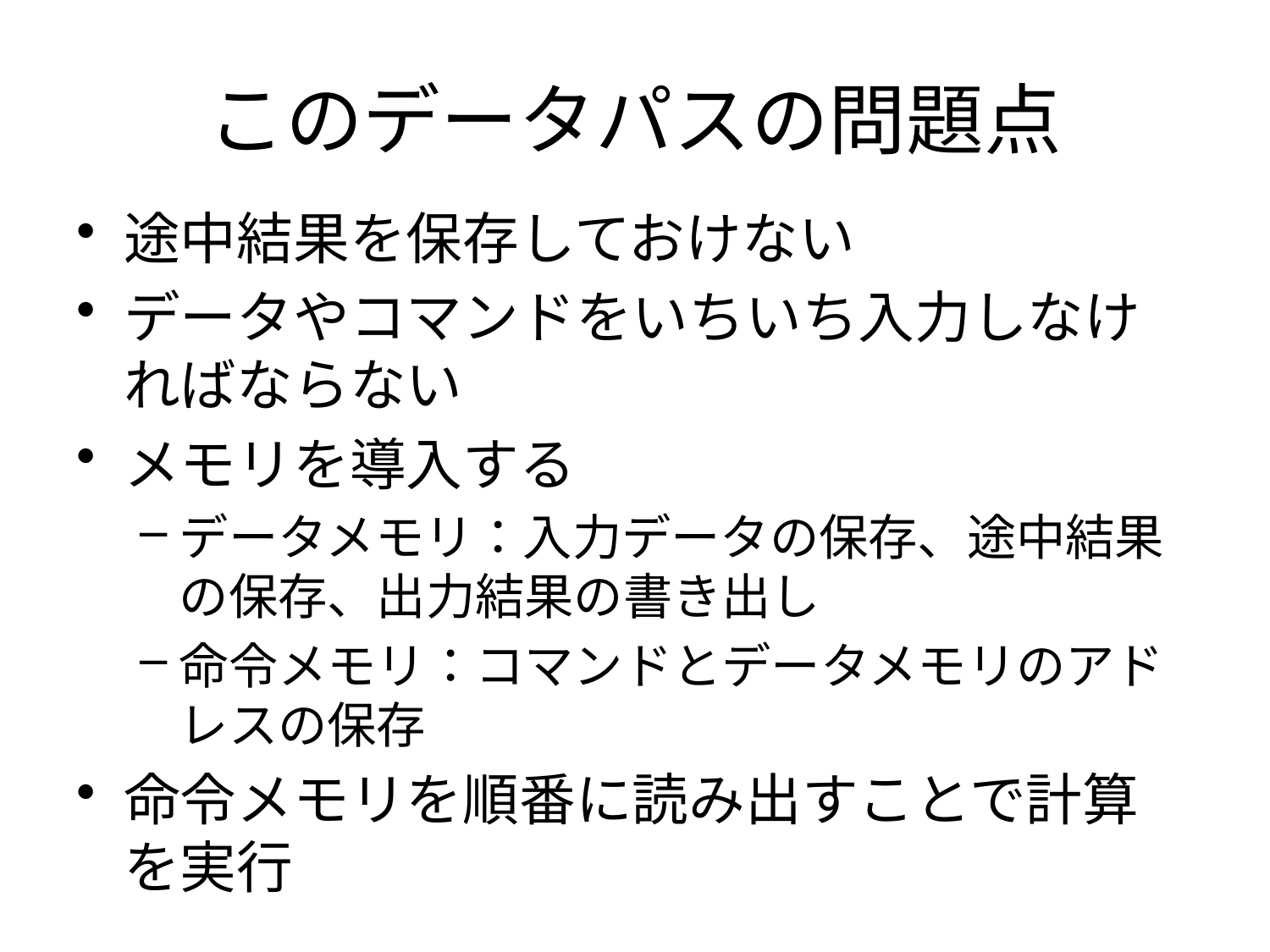

# このデータパスの問題点
途中結果を保存しておけない
データやコマンドをいちいち入力しなければならない
メモリを導入する
データメモリ：入力データの保存、途中結果の保存、出力結果の書き出し
命令メモリ：コマンドとデータメモリのアドレスの保存
命令メモリを順番に読み出すことで計算を実行